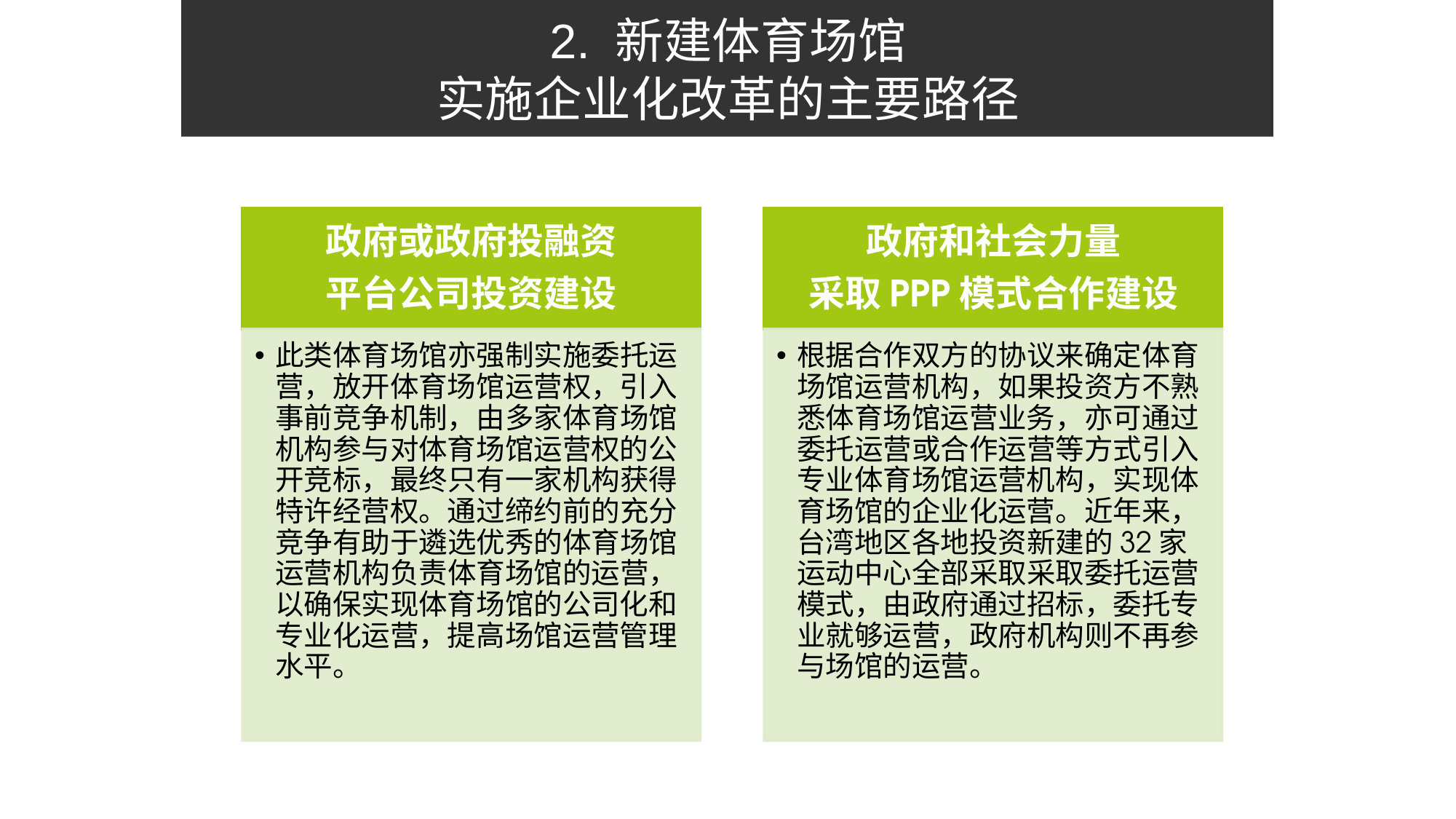

# 2. 新建体育场馆 实施企业化改革的主要路径

政府或政府投融资
平台公司投资建设

政府和社会力量
采取PPP模式合作建设

此类体育场馆亦强制实施委托运营，放开体育场馆运营权，引入事前竞争机制，由多家体育场馆机构参与对体育场馆运营权的公开竞标，最终只有一家机构获得特许经营权。通过缔约前的充分竞争有助于遴选优秀的体育场馆运营机构负责体育场馆的运营，以确保实现体育场馆的公司化和专业化运营，提高场馆运营管理水平。

根据合作双方的协议来确定体育场馆运营机构，如果投资方不熟悉体育场馆运营业务，亦可通过委托运营或合作运营等方式引入专业体育场馆运营机构，实现体育场馆的企业化运营。近年来，台湾地区各地投资新建的32家运动中心全部采取采取委托运营模式，由政府通过招标，委托专业就够运营，政府机构则不再参与场馆的运营。